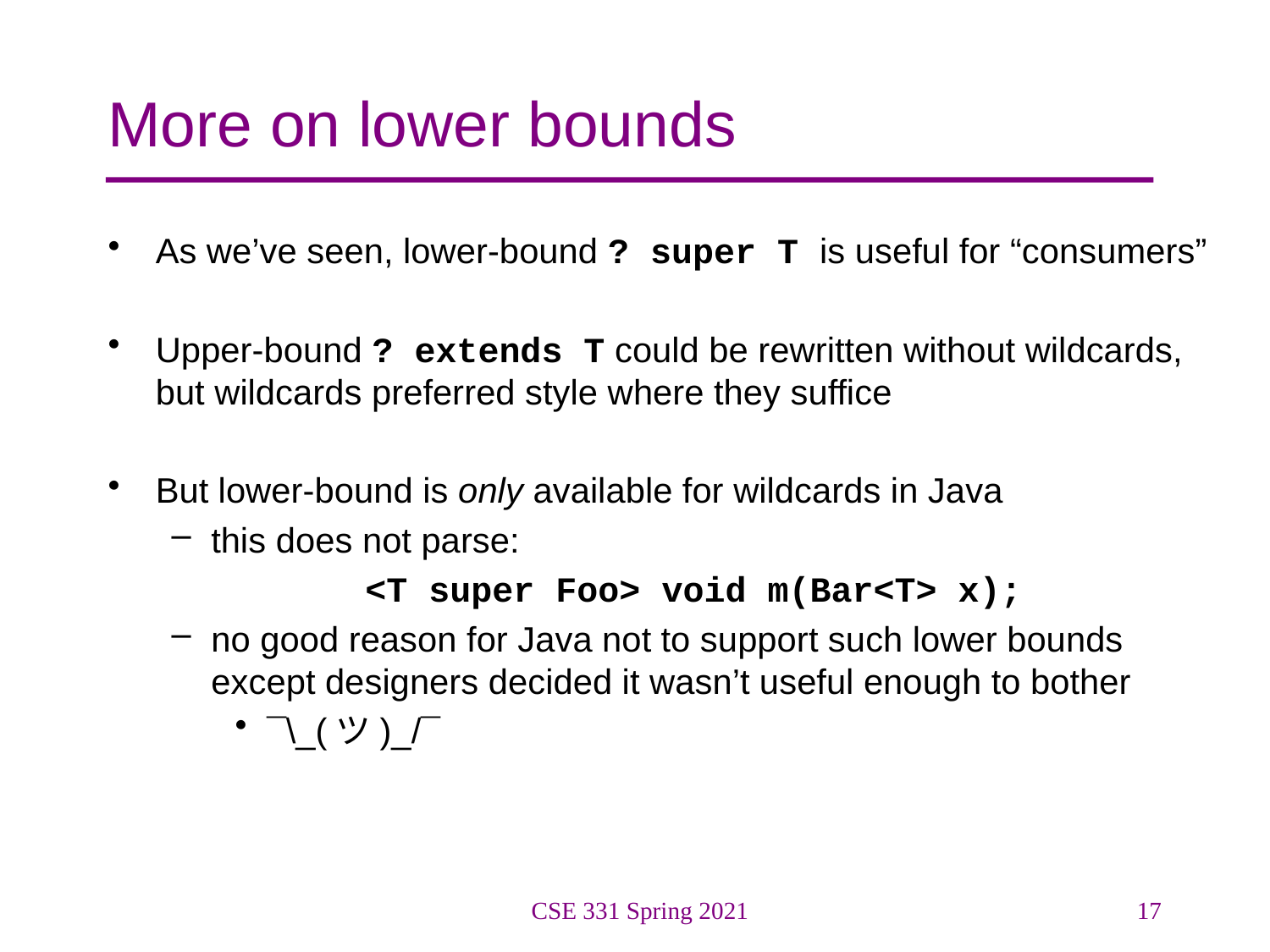

# More on lower bounds
As we’ve seen, lower-bound ? super T is useful for “consumers”

Upper-bound ? extends T could be rewritten without wildcards, but wildcards preferred style where they suffice

But lower-bound is only available for wildcards in Java
this does not parse:
<T super Foo> void m(Bar<T> x);
no good reason for Java not to support such lower bounds except designers decided it wasn’t useful enough to bother
¯\_(ツ)_/¯

CSE 331 Spring 2021

17